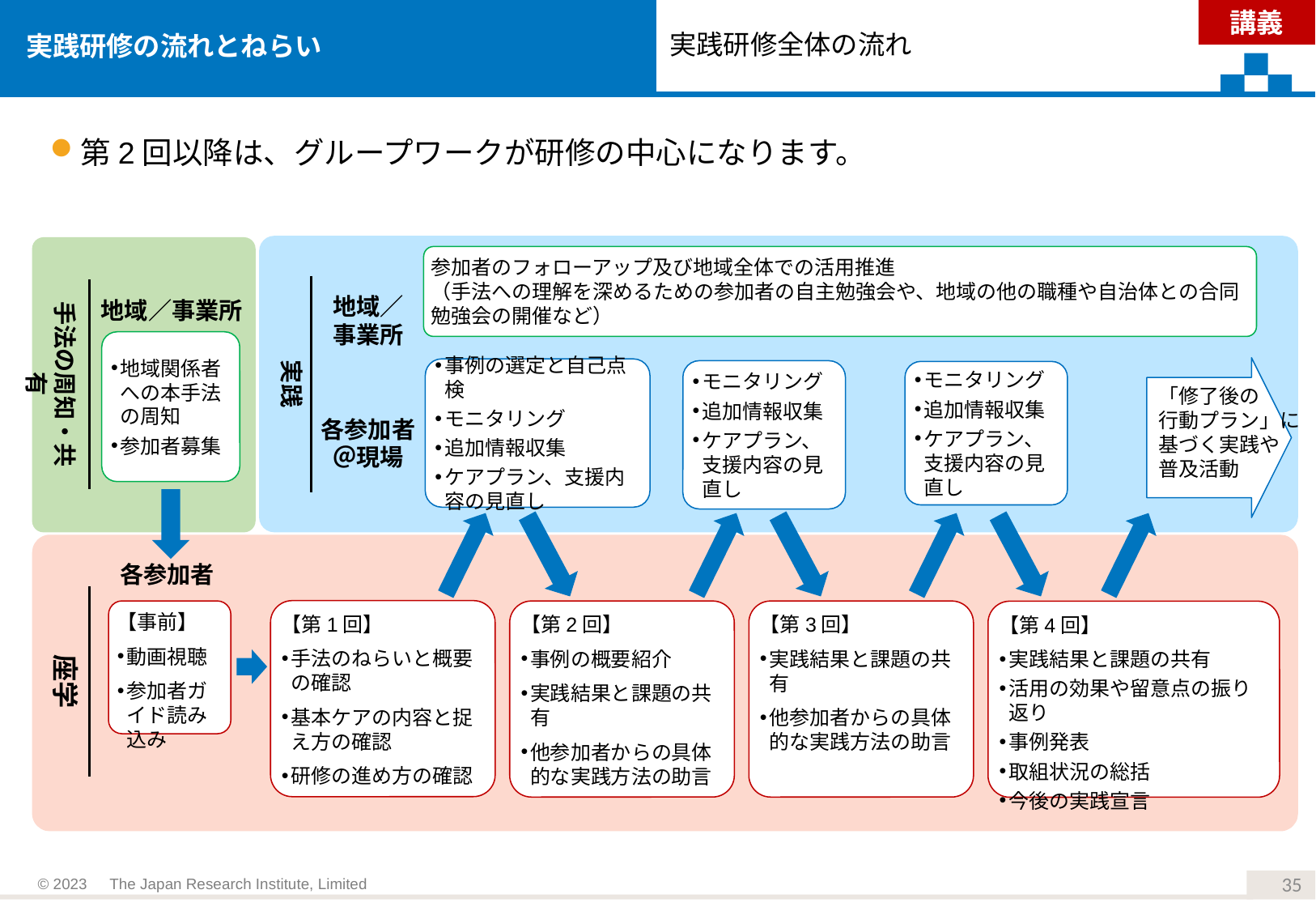

# 実践研修の流れとねらい
講義
実践研修全体の流れ
第2回以降は、グループワークが研修の中心になります。

参加者のフォローアップ及び地域全体での活用推進
（手法への理解を深めるための参加者の自主勉強会や、地域の他の職種や自治体との合同勉強会の開催など）
実践
手法の周知・共有
地域／
事業所
地域／事業所
地域関係者への本手法の周知
参加者募集
「修了後の
行動プラン」に
基づく実践や
普及活動
事例の選定と自己点検
モニタリング
追加情報収集
ケアプラン、支援内容の見直し
モニタリング
追加情報収集
ケアプラン、支援内容の見直し
モニタリング
追加情報収集
ケアプラン、支援内容の見直し
各参加者
＠現場

各参加者
座学
【第1回】
手法のねらいと概要の確認
基本ケアの内容と捉え方の確認
研修の進め方の確認
【事前】
動画視聴
参加者ガイド読み込み
【第2回】
事例の概要紹介
実践結果と課題の共有
他参加者からの具体的な実践方法の助言
【第3回】
実践結果と課題の共有
他参加者からの具体的な実践方法の助言
【第4回】
実践結果と課題の共有
活用の効果や留意点の振り返り
事例発表
取組状況の総括
今後の実践宣言

35